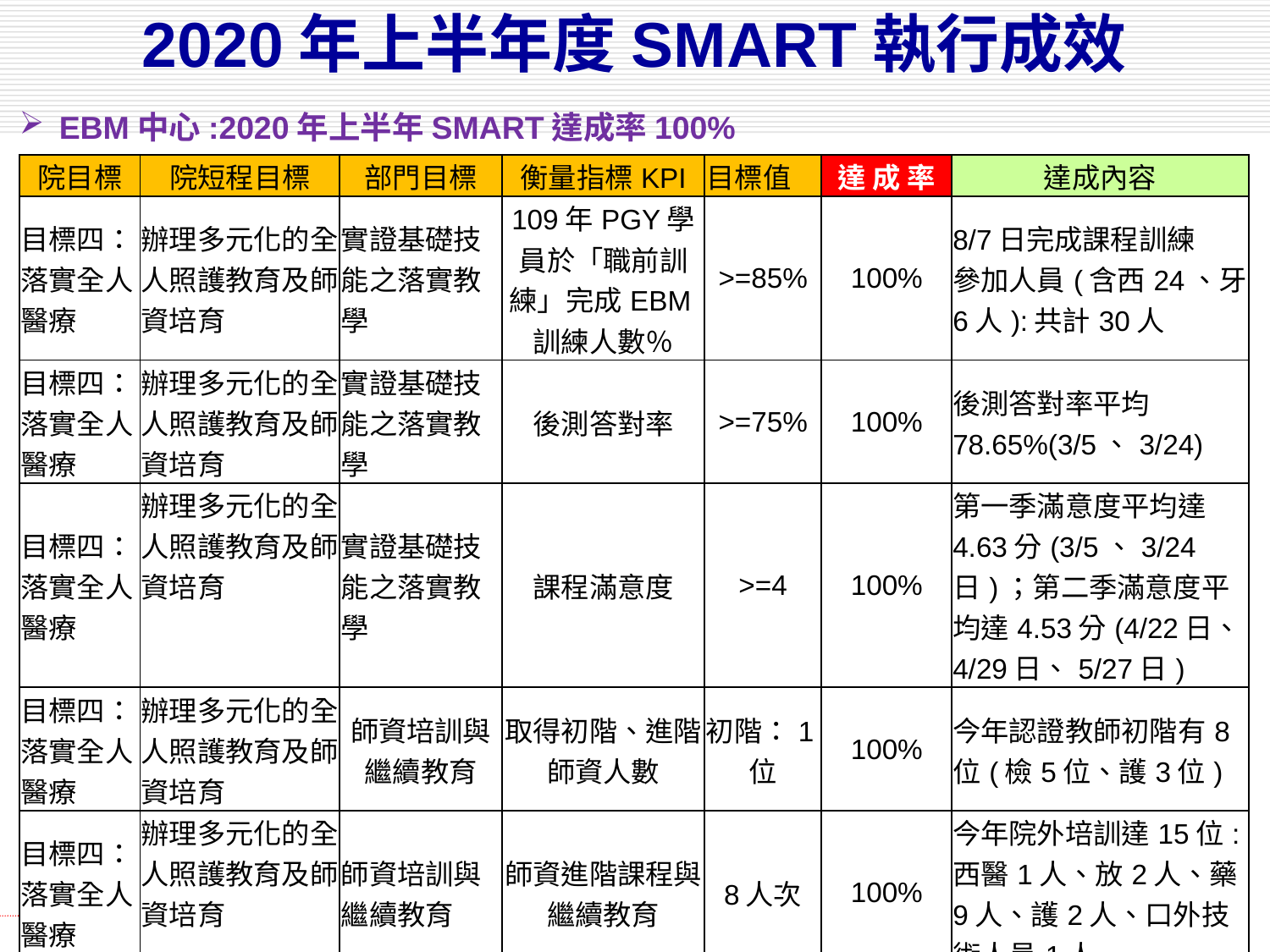

# 2020年上半年度SMART執行成效
EBM中心:2020年上半年SMART達成率100%
| 院目標 | 院短程目標 | 部門目標 | 衡量指標KPI | 目標值 | 達 成 率 | 達成內容 |
| --- | --- | --- | --- | --- | --- | --- |
| 目標四：落實全人醫療 | 辦理多元化的全人照護教育及師資培育 | 實證基礎技能之落實教學 | 109年PGY學員於「職前訓練」完成EBM訓練人數％ | >=85% | 100% | 8/7日完成課程訓練 參加人員(含西24、牙6人):共計30人 |
| 目標四：落實全人醫療 | 辦理多元化的全人照護教育及師資培育 | 實證基礎技能之落實教學 | 後測答對率 | >=75% | 100% | 後測答對率平均78.65%(3/5、3/24) |
| 目標四：落實全人醫療 | 辦理多元化的全人照護教育及師資培育 | 實證基礎技能之落實教學 | 課程滿意度 | >=4 | 100% | 第一季滿意度平均達4.63分(3/5、3/24日)；第二季滿意度平均達4.53分(4/22日、4/29日、5/27日) |
| 目標四：落實全人醫療 | 辦理多元化的全人照護教育及師資培育 | 師資培訓與繼續教育 | 取得初階、進階師資人數 | 初階：1位 | 100% | 今年認證教師初階有8位(檢5位、護3位) |
| 目標四：落實全人醫療 | 辦理多元化的全人照護教育及師資培育 | 師資培訓與繼續教育 | 師資進階課程與繼續教育 | 8人次 | 100% | 今年院外培訓達15位:西醫1人、放2人、藥9人、護2人、口外技術人員1人 |
| 目標四：落實全人醫療 | 辦理多元化的全人照護教育及師資培育 | 厚植教學能力和研究 | EBM相關研究發表(含poster) | 每年20篇 | 100% | 今年投EBM學會接受35篇 |